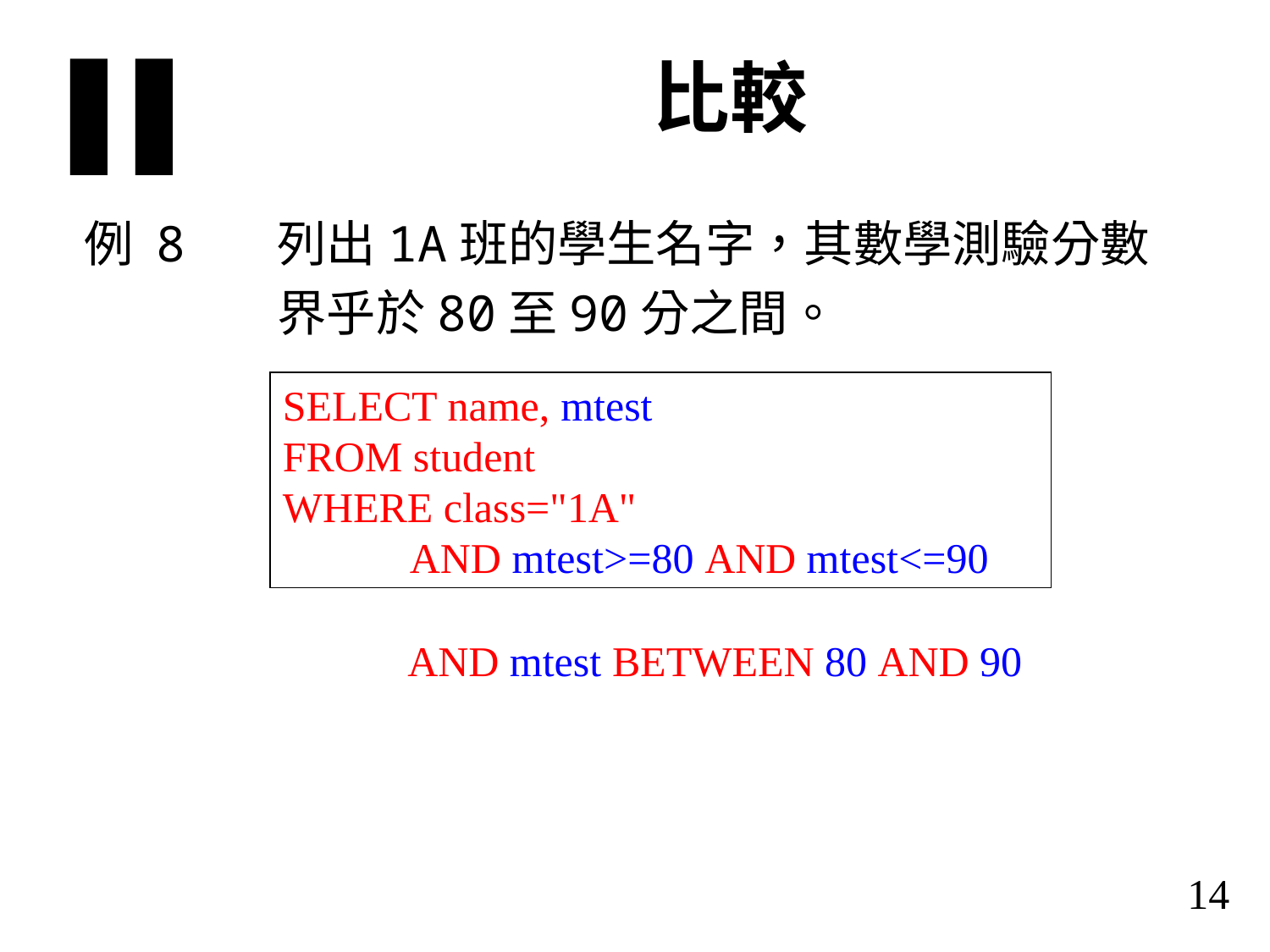

II
比較
例 8	列出1A班的學生名字，其數學測驗分數
		界乎於80至90分之間。
SELECT name, mtest
FROM student
WHERE class="1A"
	AND mtest>=80 AND mtest<=90
AND mtest BETWEEN 80 AND 90
14